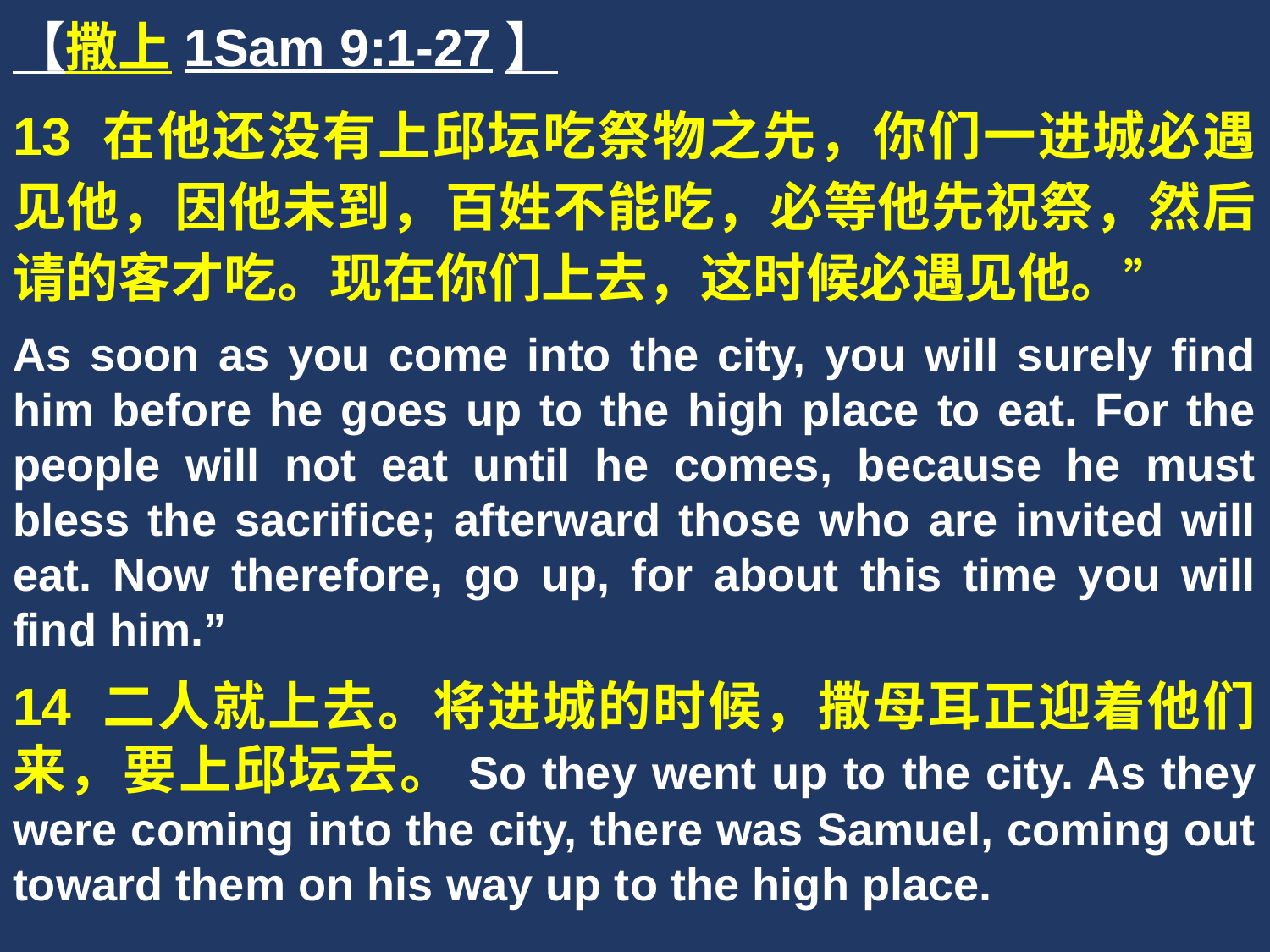

【撒上1Sam 9:1-27】
13 在他还没有上邱坛吃祭物之先，你们一进城必遇见他，因他未到，百姓不能吃，必等他先祝祭，然后请的客才吃。现在你们上去，这时候必遇见他。”
As soon as you come into the city, you will surely find him before he goes up to the high place to eat. For the people will not eat until he comes, because he must bless the sacrifice; afterward those who are invited will eat. Now therefore, go up, for about this time you will find him.”
14 二人就上去。将进城的时候，撒母耳正迎着他们来，要上邱坛去。So they went up to the city. As they were coming into the city, there was Samuel, coming out toward them on his way up to the high place.